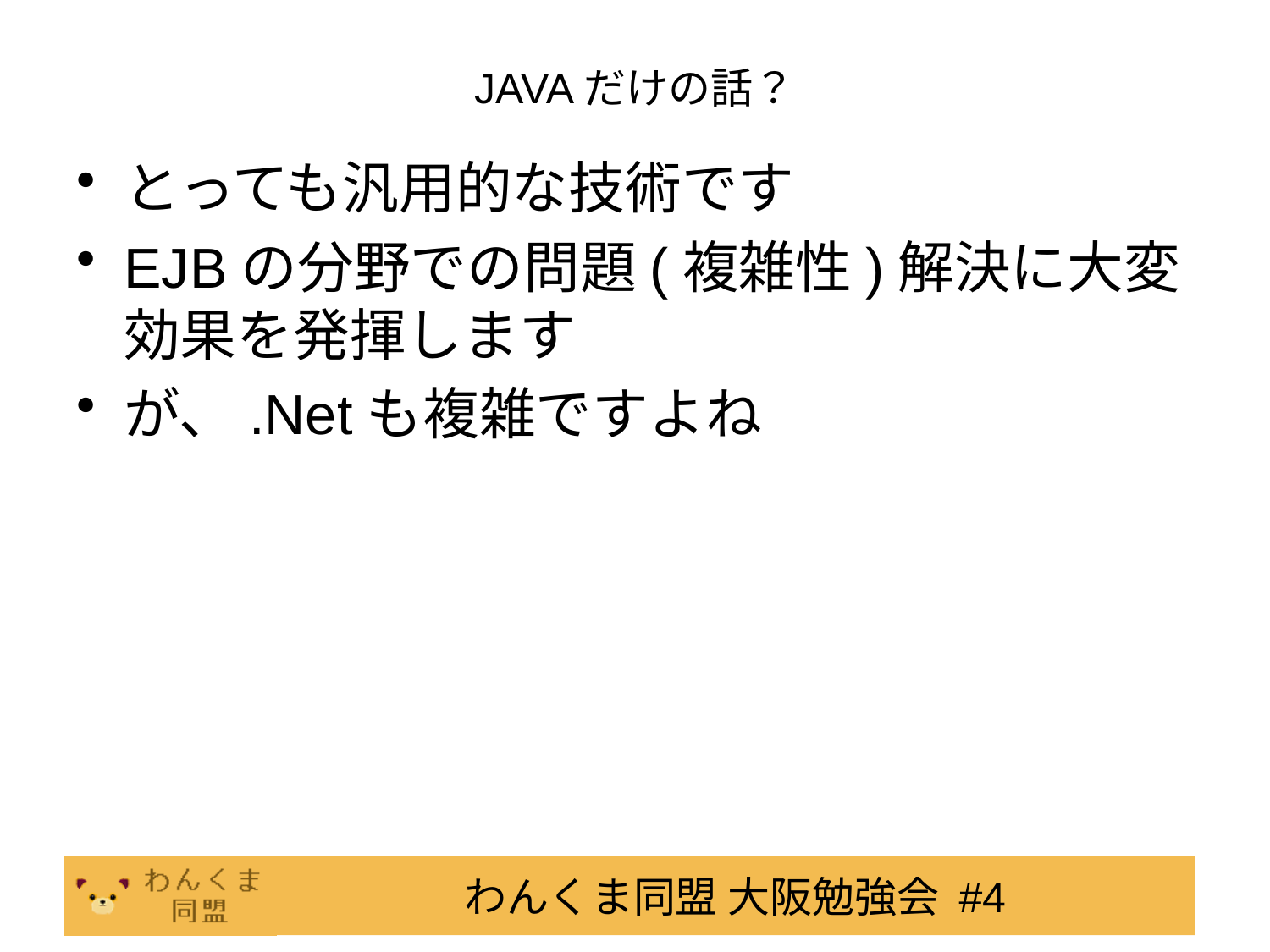

# JAVAだけの話？
とっても汎用的な技術です
EJBの分野での問題(複雑性)解決に大変効果を発揮します
が、.Netも複雑ですよね